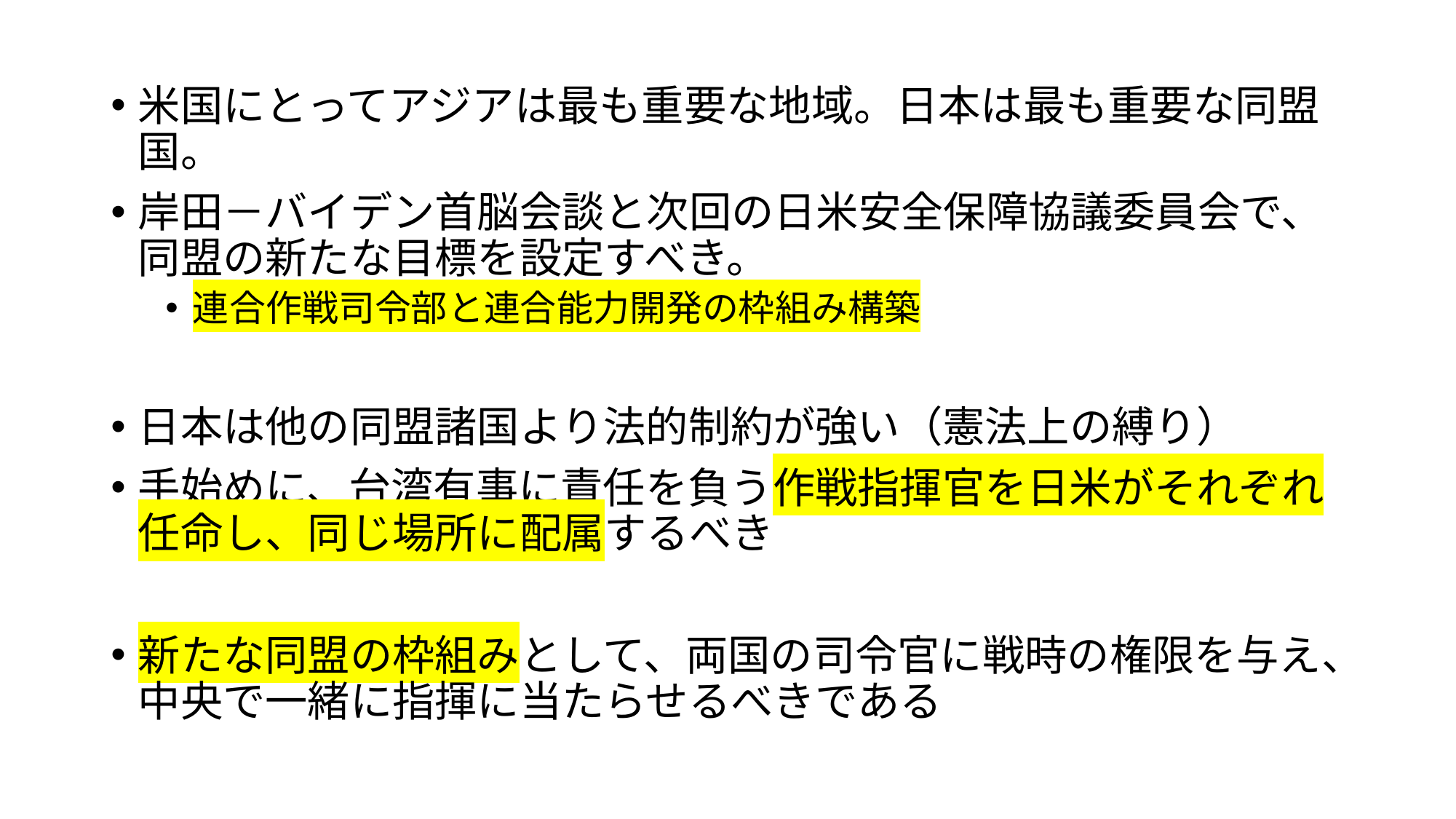

米国にとってアジアは最も重要な地域。日本は最も重要な同盟国。
岸田－バイデン首脳会談と次回の日米安全保障協議委員会で、同盟の新たな目標を設定すべき。
連合作戦司令部と連合能力開発の枠組み構築

日本は他の同盟諸国より法的制約が強い（憲法上の縛り）
手始めに、台湾有事に責任を負う作戦指揮官を日米がそれぞれ任命し、同じ場所に配属するべき

新たな同盟の枠組みとして、両国の司令官に戦時の権限を与え、中央で一緒に指揮に当たらせるべきである